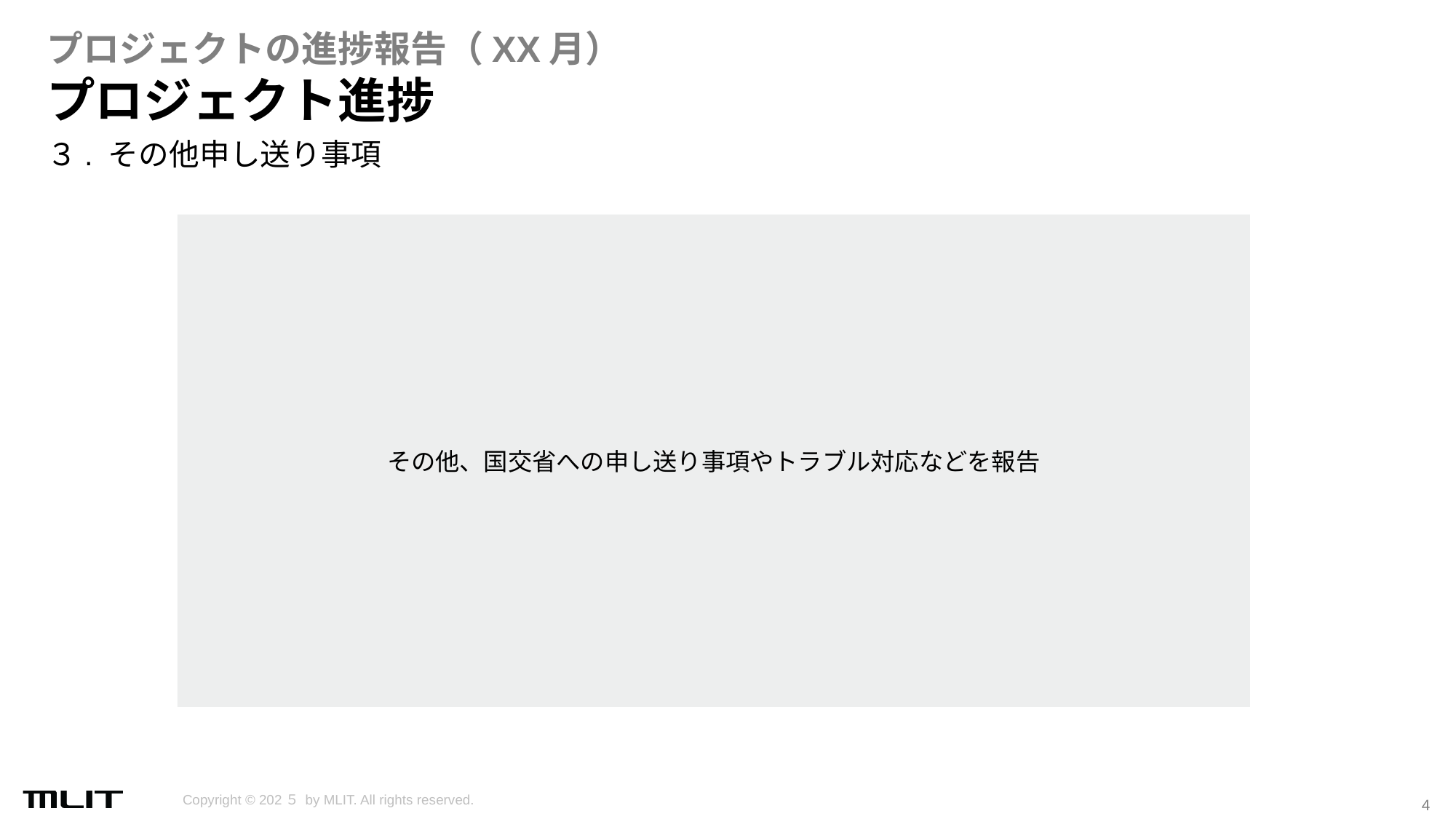

プロジェクトの進捗報告（XX月）
# プロジェクト進捗
３. その他申し送り事項
その他、国交省への申し送り事項やトラブル対応などを報告